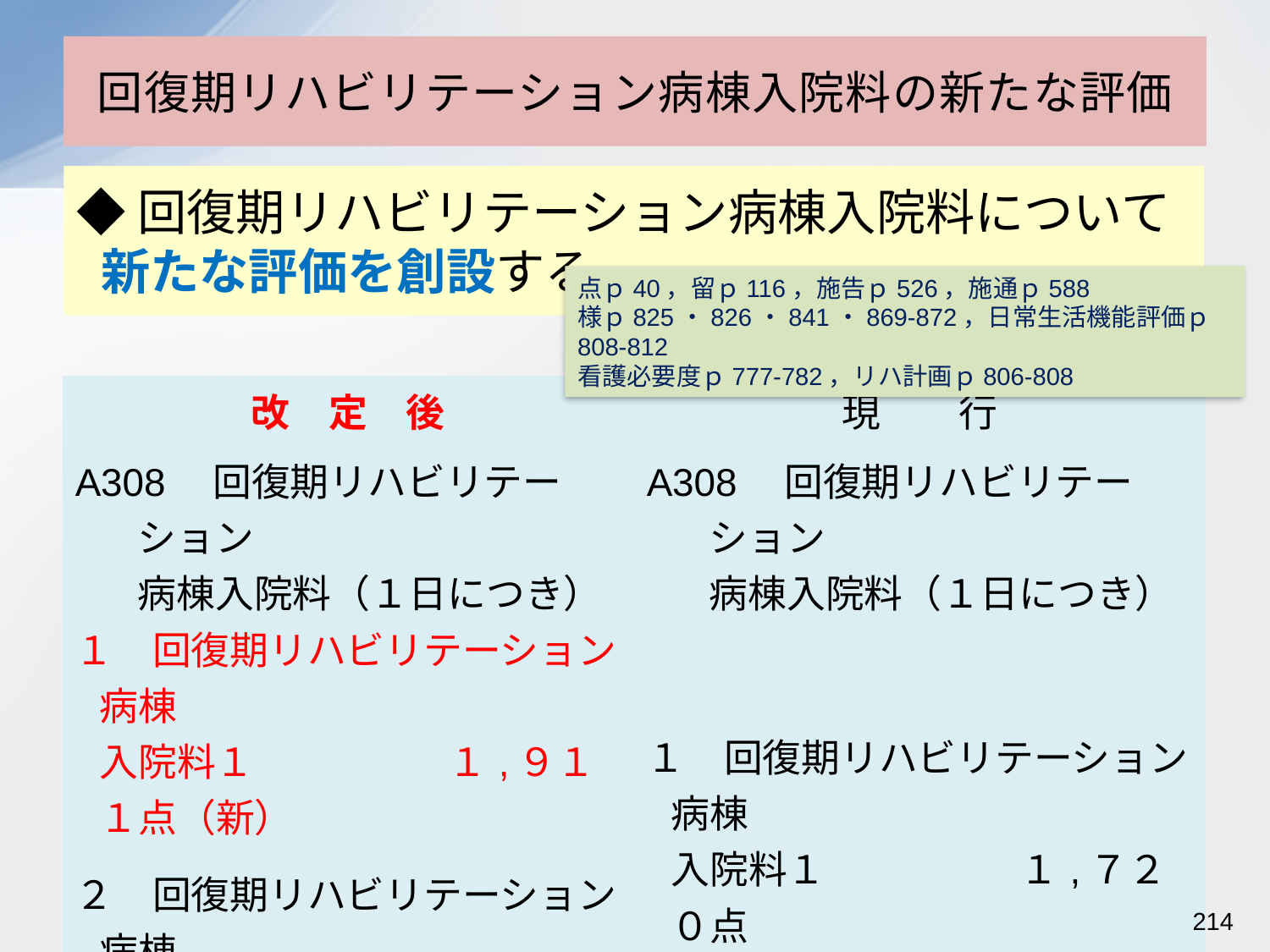

# 回復期リハビリテーション病棟入院料の新たな評価
◆回復期リハビリテーション病棟入院料について新たな評価を創設する。
点ｐ40，留ｐ116，施告ｐ526，施通ｐ588
様ｐ825・826・841・869-872，日常生活機能評価ｐ808-812
看護必要度ｐ777-782，リハ計画ｐ806-808
| 改　定　後 | 現　　行 |
| --- | --- |
| A308　回復期リハビリテーション 病棟入院料（１日につき） １　回復期リハビリテーション病棟 入院料１　　　　　１,９１１点（新） ２　回復期リハビリテーション病棟 入院料２　　　　　１,７６１点（改） ３　回復期リハビリテーション病棟 入院料３　　　　　１,６１１点 | A308　回復期リハビリテーション 病棟入院料（１日につき） １　回復期リハビリテーション病棟 入院料１　　　　　１,７２０点 ２　回復期リハビリテーション病棟 入院料２　　　　　１,６００点 |
214